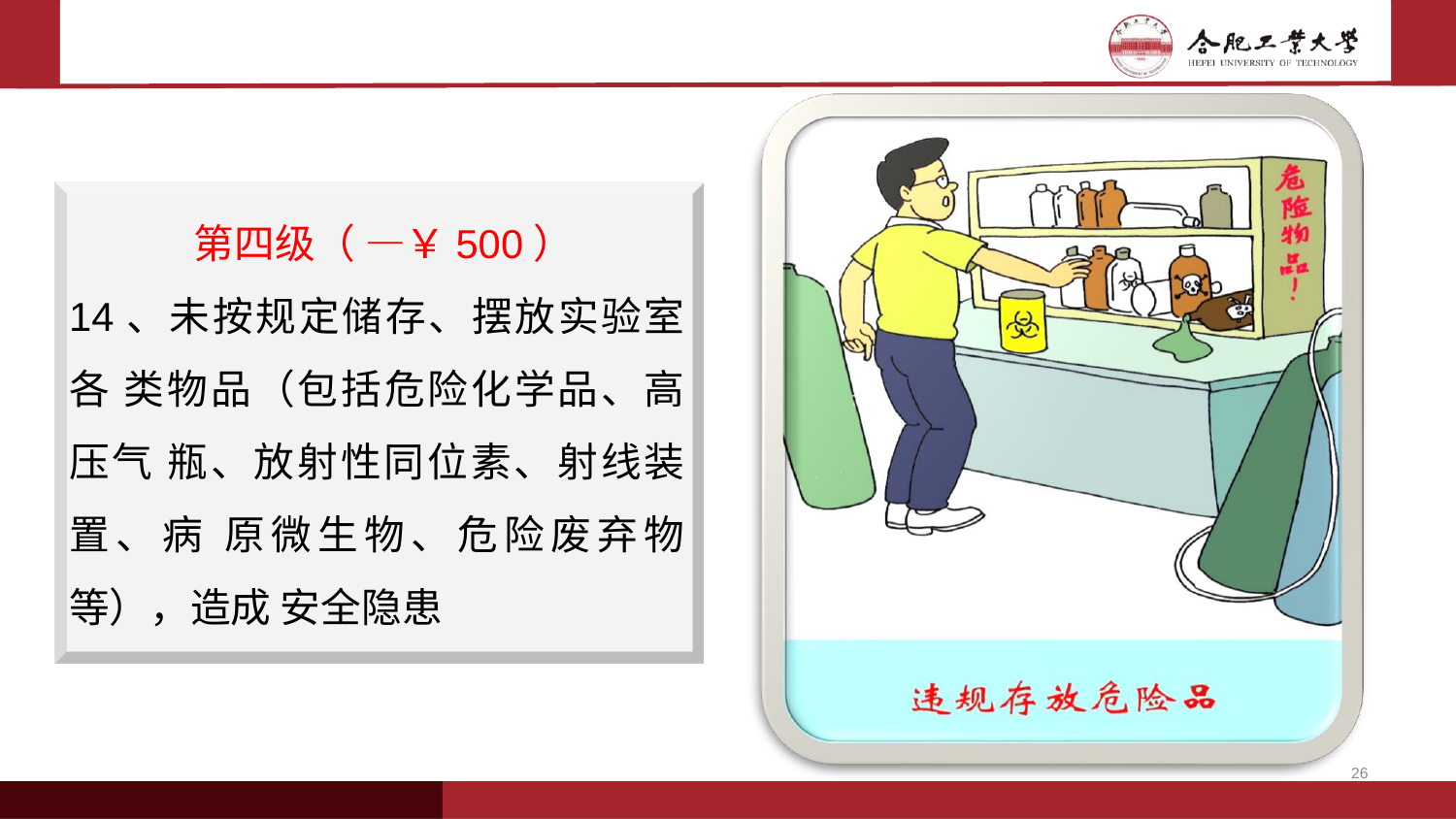

第四级（ —￥500）
14、未按规定储存、摆放实验室各 类物品（包括危险化学品、高压气 瓶、放射性同位素、射线装置、病 原微生物、危险废弃物等），造成 安全隐患